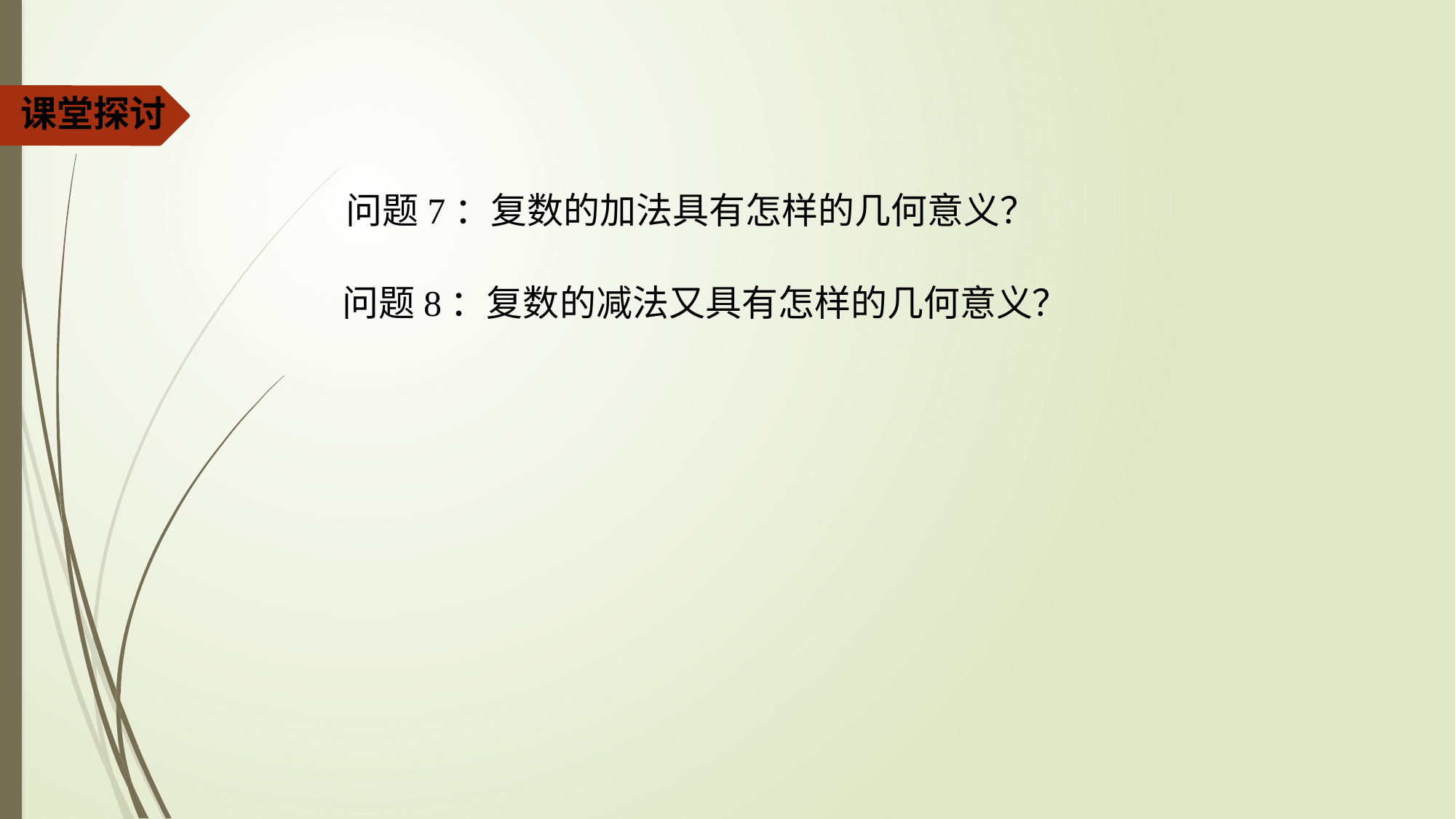

课堂探讨
问题7：复数的加法具有怎样的几何意义？
问题8：复数的减法又具有怎样的几何意义？